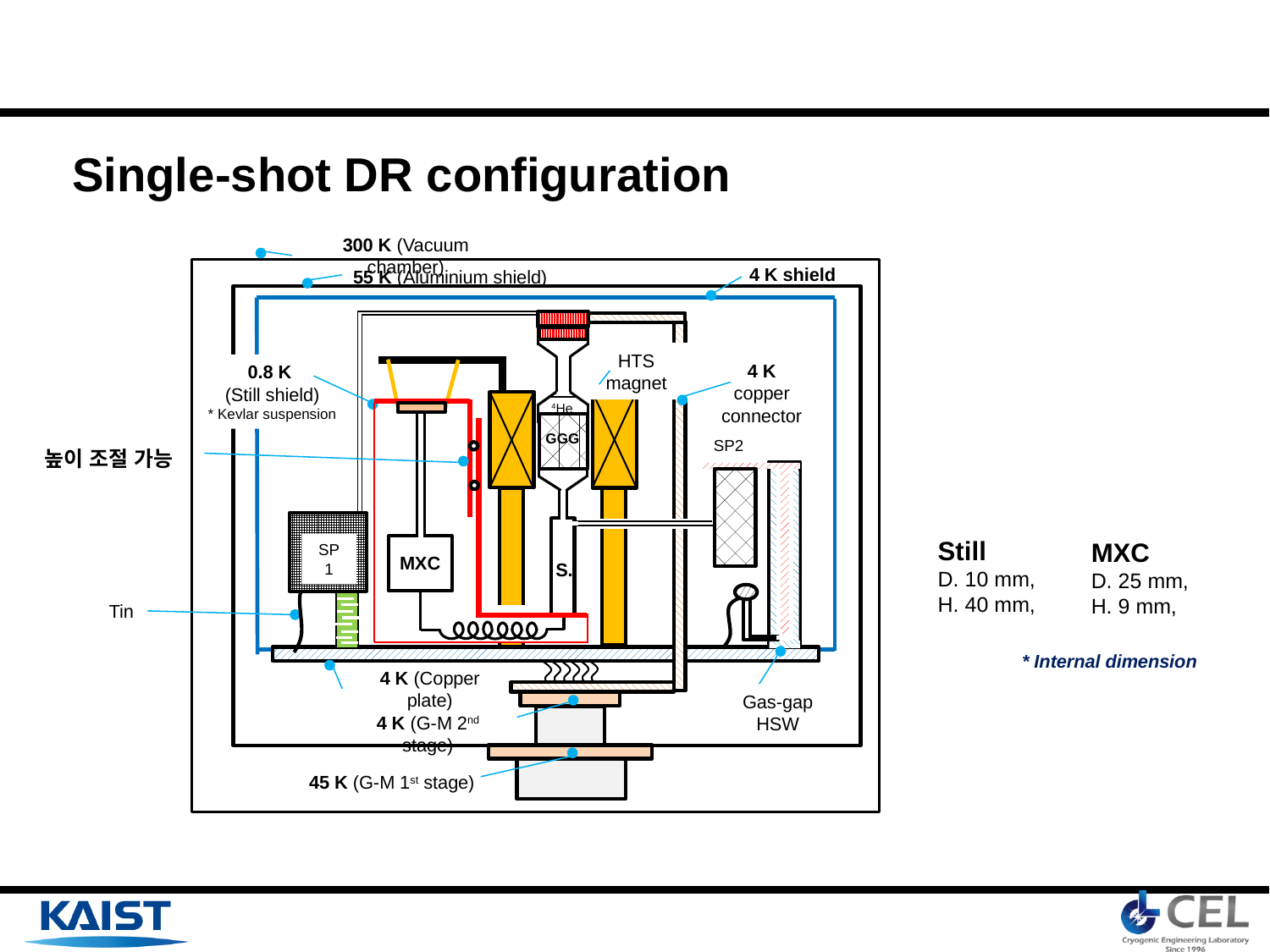

Single-shot DR configuration

300 K (Vacuum chamber)

4 K shield
55 K (Aluminium shield)

4He

GGG

HTS magnet
4 K
copper connector
0.8 K
(Still shield)
* Kevlar suspension

MXC
S.

SP2

높이 조절 가능

Still
D. 10 mm,
H. 40 mm,

MXC
D. 25 mm,
H. 9 mm,

SP1

Tin

* Internal dimension

4 K (Copper plate)

Gas-gap
HSW

4 K (G-M 2nd stage)

45 K (G-M 1st stage)